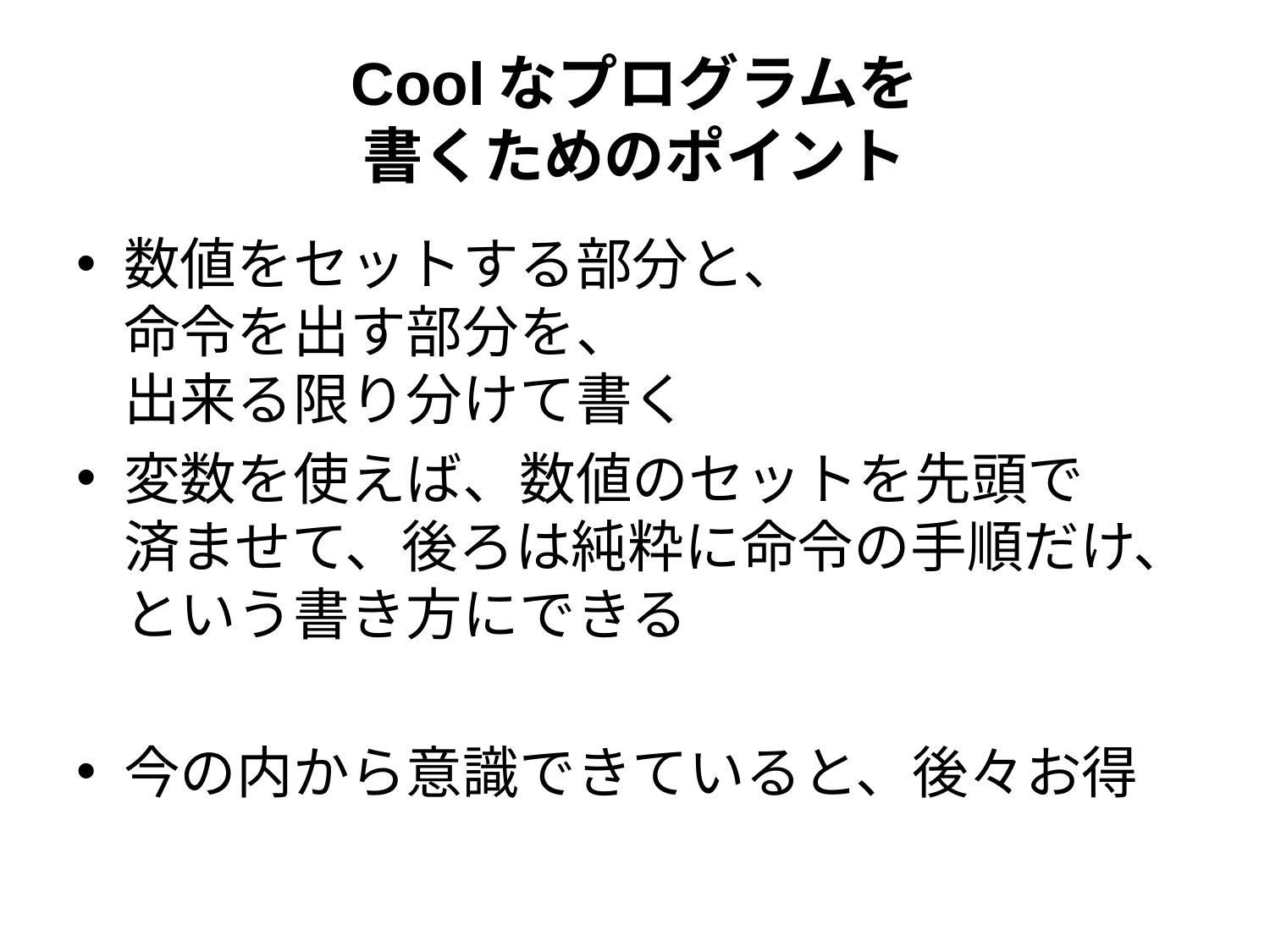

# Coolなプログラムを 書くためのポイント
数値をセットする部分と、
命令を出す部分を、
出来る限り分けて書く
変数を使えば、数値のセットを先頭で
済ませて、後ろは純粋に命令の手順だけ、
という書き方にできる

今の内から意識できていると、後々お得